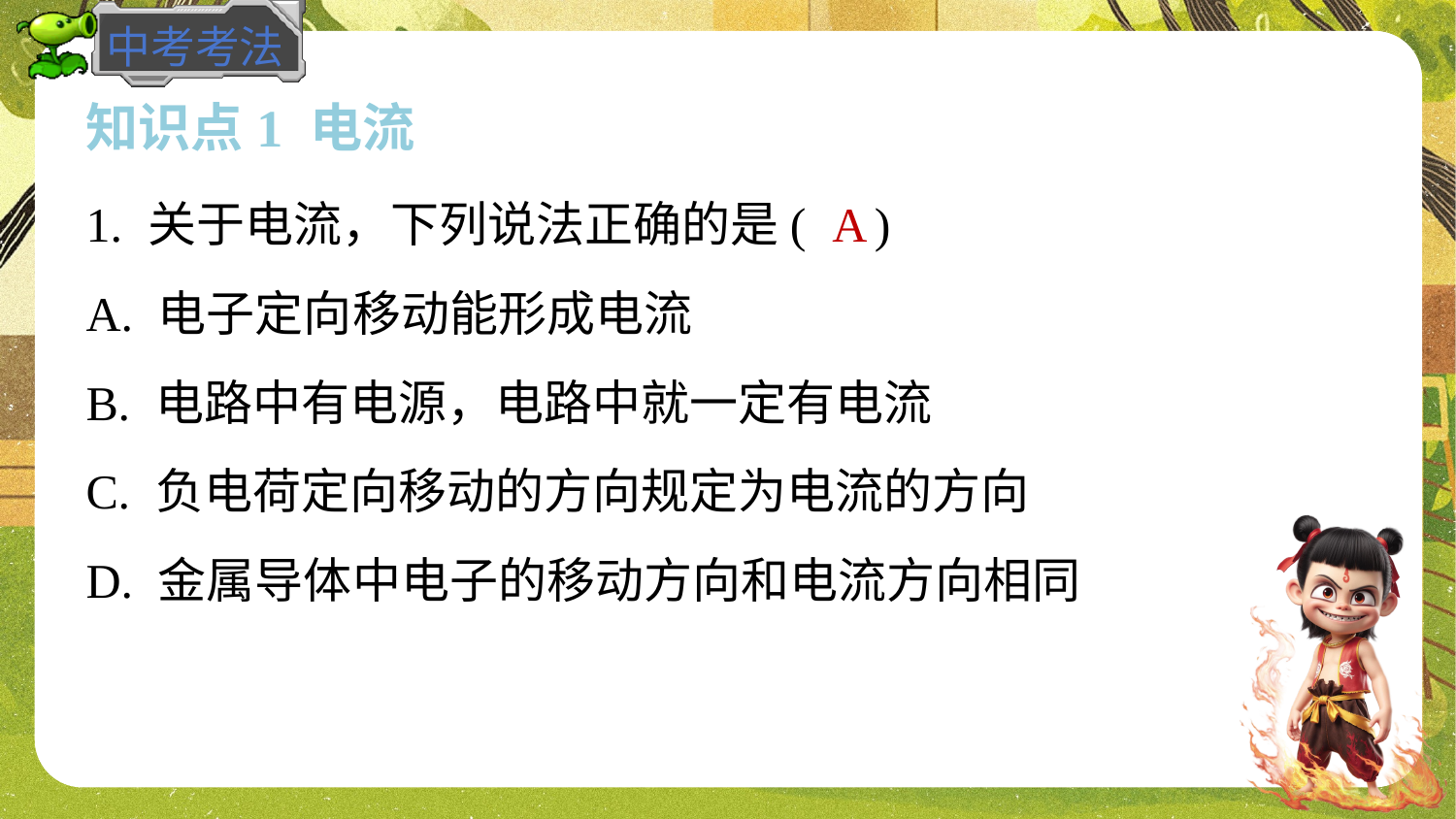

知识点1 电流
1. 关于电流，下列说法正确的是(     )
A
A. 电子定向移动能形成电流
B. 电路中有电源，电路中就一定有电流
C. 负电荷定向移动的方向规定为电流的方向
D. 金属导体中电子的移动方向和电流方向相同